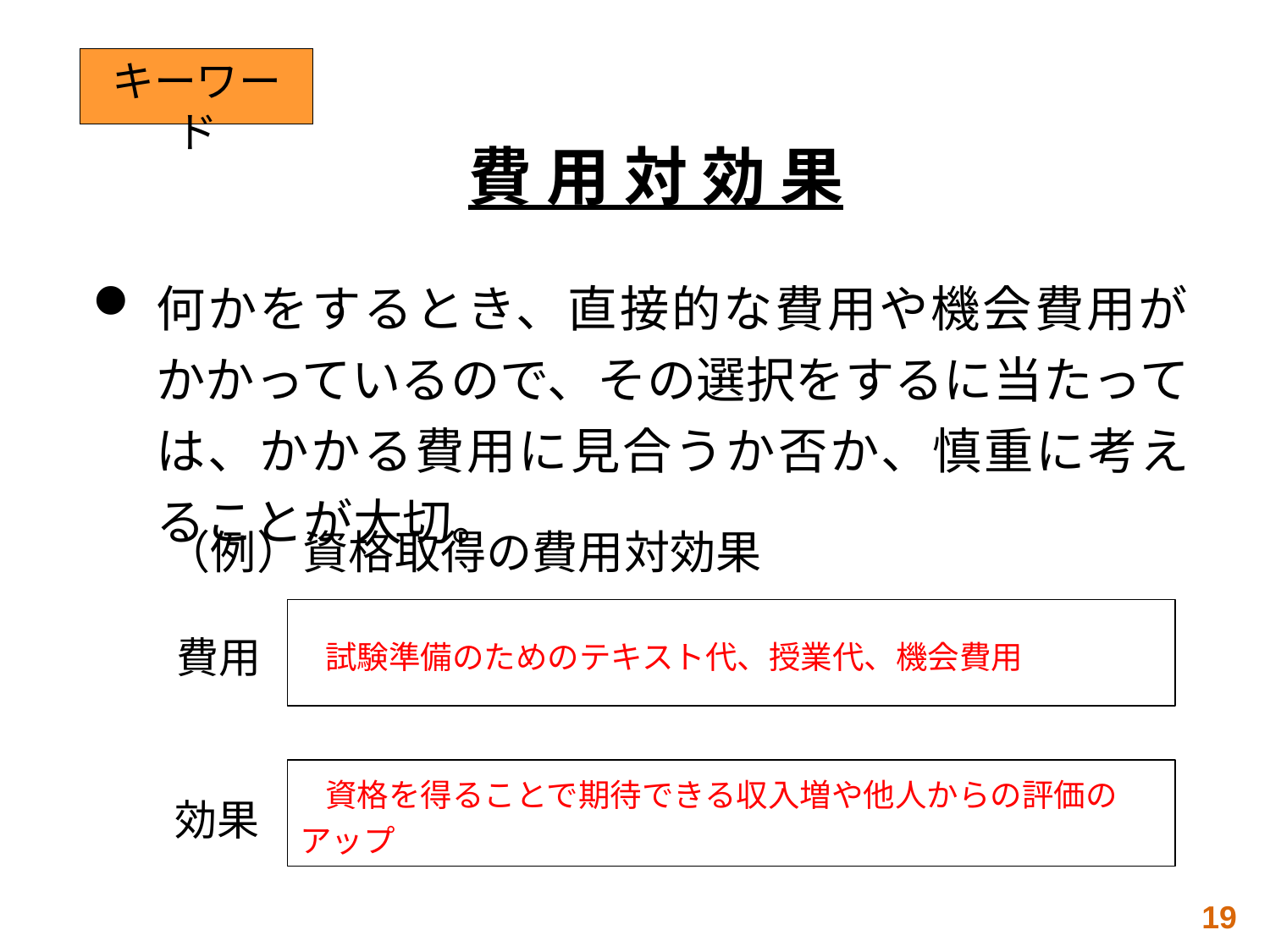

キーワード
費 用 対 効 果
何かをするとき、直接的な費用や機会費用がかかっているので、その選択をするに当たっては、かかる費用に見合うか否か、慎重に考えることが大切。
（例）資格取得の費用対効果
試験準備のためのテキスト代、授業代、機会費用
費用
資格を得ることで期待できる収入増や他人からの評価のアップ
効果
19